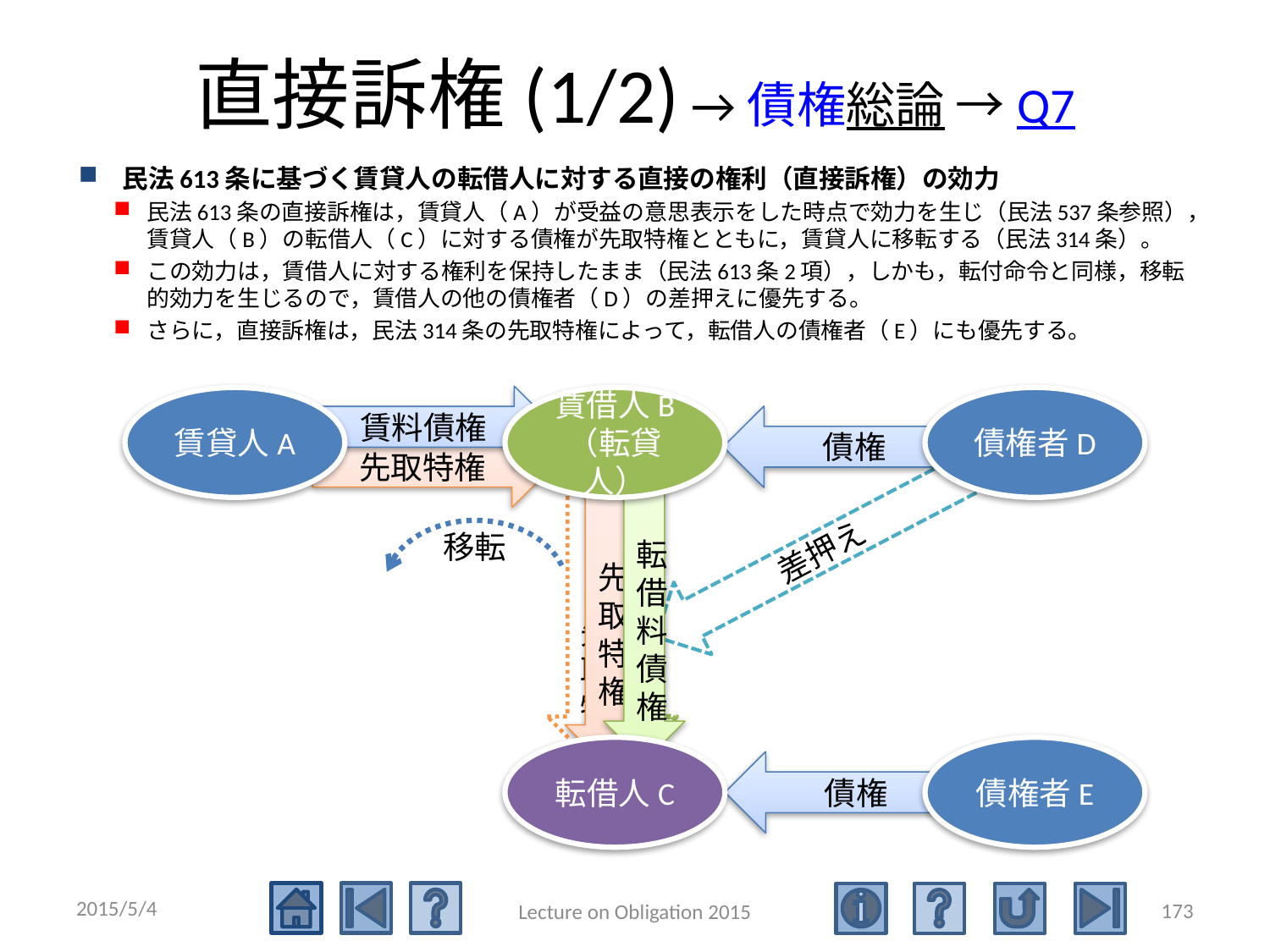

# 直接訴権(1/2) →債権総論 →Q7
民法613条に基づく賃貸人の転借人に対する直接の権利（直接訴権）の効力
民法613条の直接訴権は，賃貸人（A）が受益の意思表示をした時点で効力を生じ（民法537条参照），賃貸人（B）の転借人（C）に対する債権が先取特権とともに，賃貸人に移転する（民法314条）。
この効力は，賃借人に対する権利を保持したまま（民法613条2項），しかも，転付命令と同様，移転的効力を生じるので，賃借人の他の債権者（D）の差押えに優先する。
さらに，直接訴権は，民法314条の先取特権によって，転借人の債権者（E）にも優先する。
賃料債権
賃貸人A
賃借人B
（転貸人）
債権者D
　　　転借料債権
債権
　　　先取特権
先取特権
　　　　転借料債権
　　　　先取特権
差押え
移転
転借人C
債権者E
債権
2015/5/4
173
Lecture on Obligation 2015